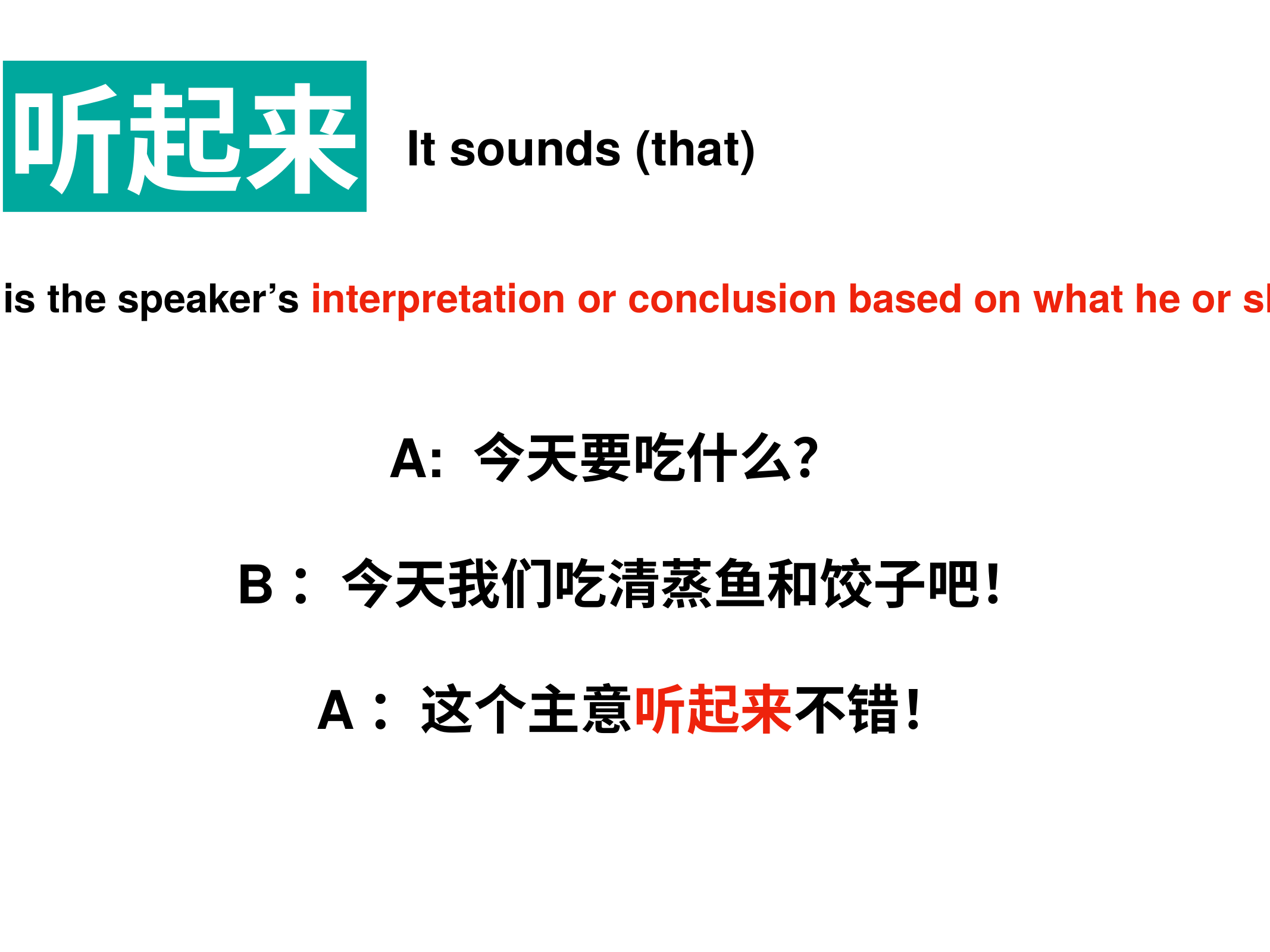

听起来
It sounds (that)
What follows is the speaker’s interpretation or conclusion based on what he or she has heard.
A: 今天要吃什么？
B：今天我们吃清蒸鱼和饺子吧！
A：这个主意听起来不错！